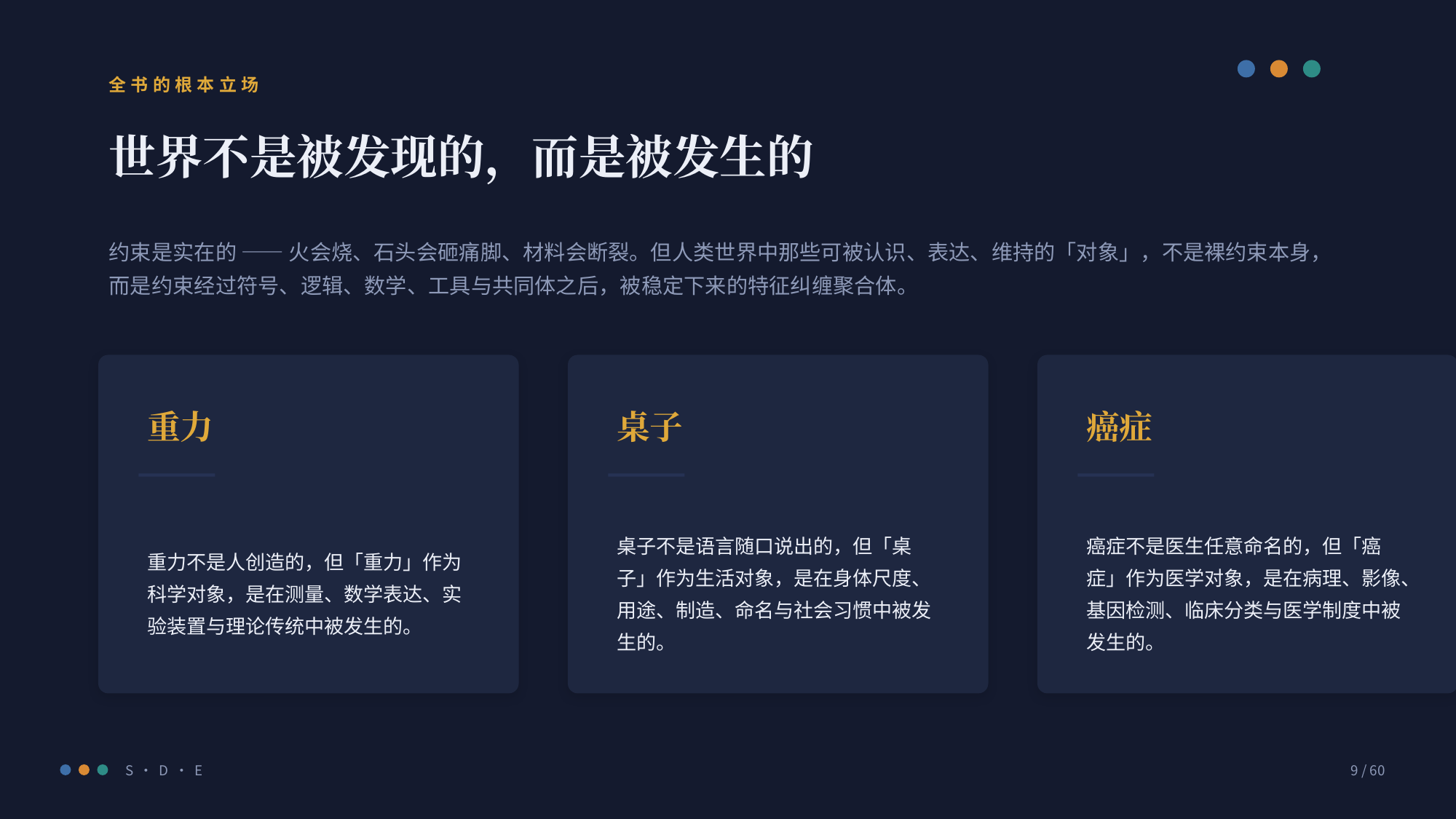

全书的根本立场
世界不是被发现的，而是被发生的
约束是实在的 —— 火会烧、石头会砸痛脚、材料会断裂。但人类世界中那些可被认识、表达、维持的「对象」，不是裸约束本身，而是约束经过符号、逻辑、数学、工具与共同体之后，被稳定下来的特征纠缠聚合体。

重力
桌子
癌症

重力不是人创造的，但「重力」作为科学对象，是在测量、数学表达、实验装置与理论传统中被发生的。
桌子不是语言随口说出的，但「桌子」作为生活对象，是在身体尺度、用途、制造、命名与社会习惯中被发生的。
癌症不是医生任意命名的，但「癌症」作为医学对象，是在病理、影像、基因检测、临床分类与医学制度中被发生的。
S · D · E
9 / 60